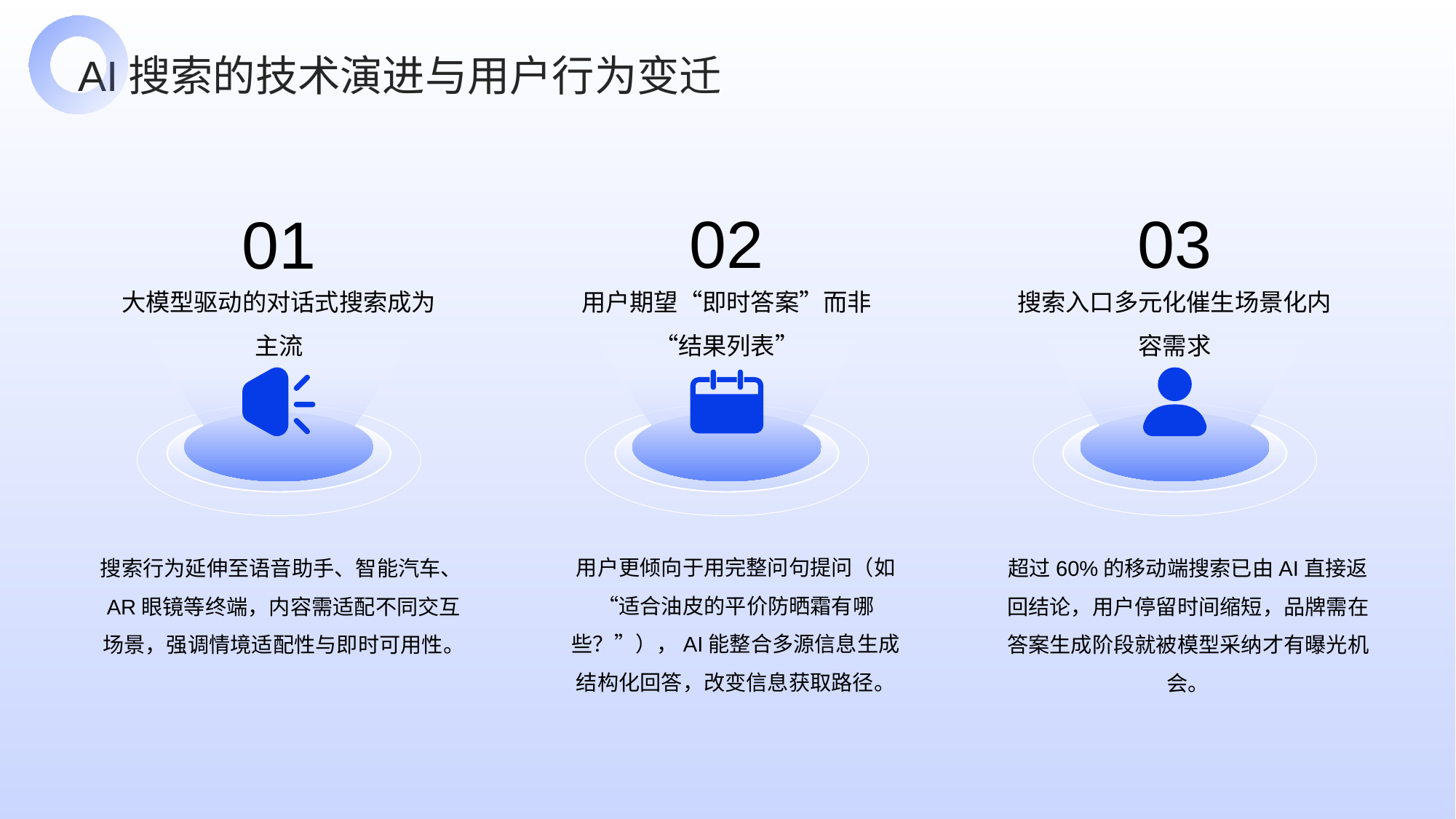

AI搜索的技术演进与用户行为变迁
02
03
01
大模型驱动的对话式搜索成为主流
搜索入口多元化催生场景化内容需求
用户期望“即时答案”而非“结果列表”

用户更倾向于用完整问句提问（如“适合油皮的平价防晒霜有哪些？”），AI能整合多源信息生成结构化回答，改变信息获取路径。
超过60%的移动端搜索已由AI直接返回结论，用户停留时间缩短，品牌需在答案生成阶段就被模型采纳才有曝光机会。
搜索行为延伸至语音助手、智能汽车、AR眼镜等终端，内容需适配不同交互场景，强调情境适配性与即时可用性。